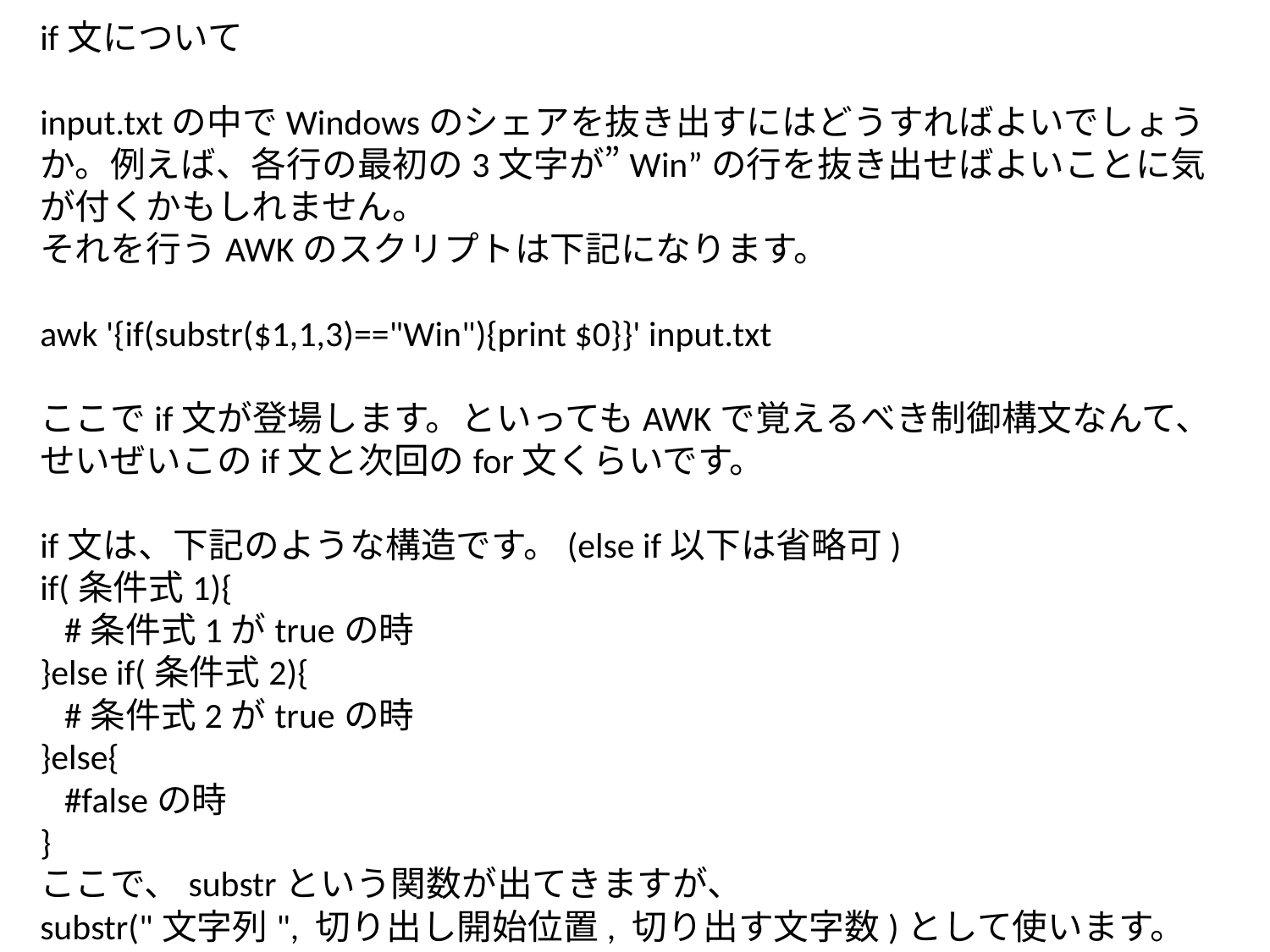

if文について

input.txtの中でWindowsのシェアを抜き出すにはどうすればよいでしょうか。例えば、各行の最初の3文字が”Win”の行を抜き出せばよいことに気が付くかもしれません。
それを行うAWKのスクリプトは下記になります。

awk '{if(substr($1,1,3)=="Win"){print $0}}' input.txt

ここでif文が登場します。といってもAWKで覚えるべき制御構文なんて、せいぜいこのif文と次回のfor文くらいです。

if文は、下記のような構造です。(else if以下は省略可)
if(条件式1){
   #条件式1がtrueの時
}else if(条件式2){
   #条件式2がtrueの時
}else{
   #falseの時
}
ここで、substrという関数が出てきますが、
substr("文字列", 切り出し開始位置, 切り出す文字数)として使います。